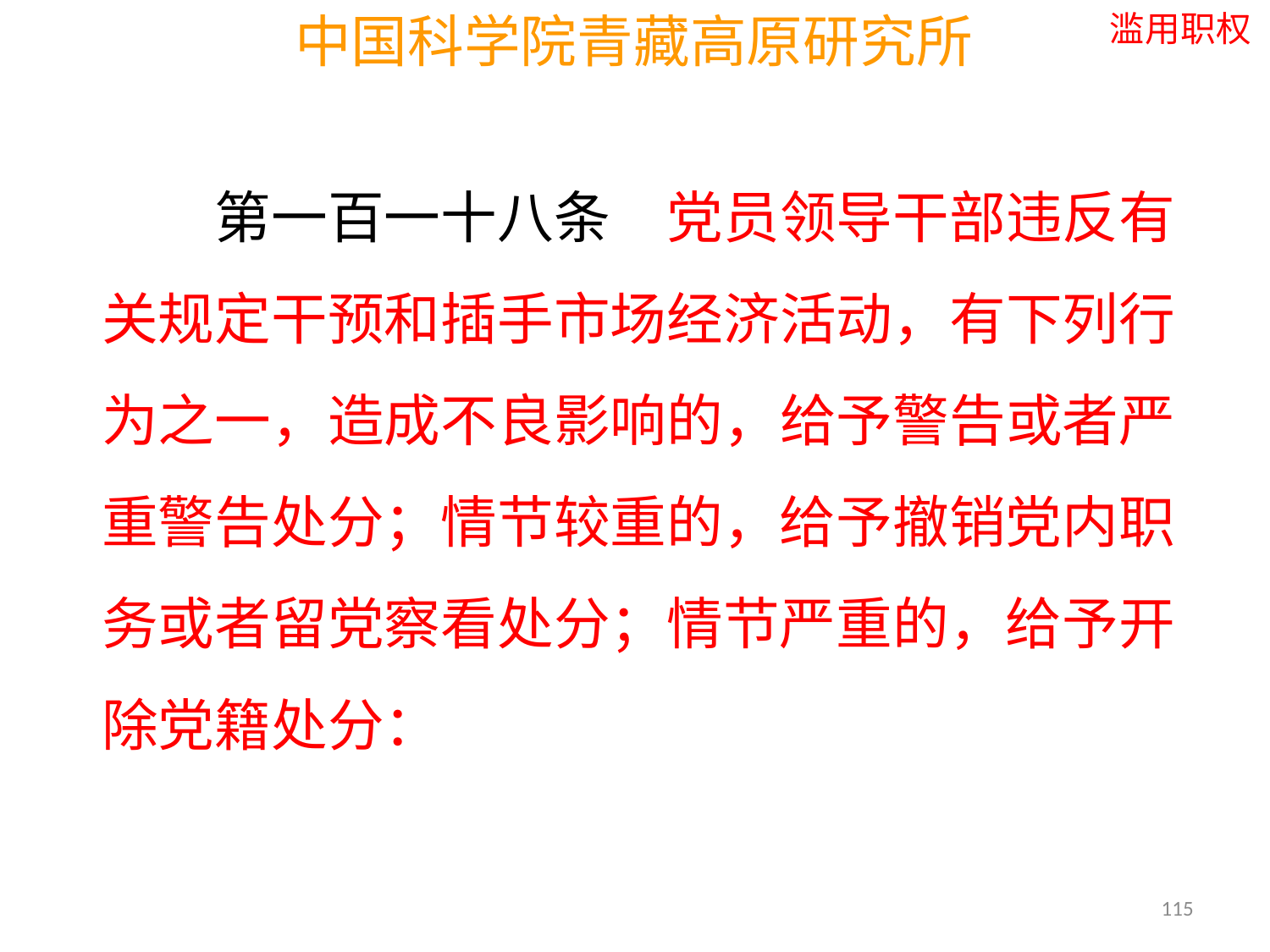

滥用职权
　　第一百一十八条　党员领导干部违反有关规定干预和插手市场经济活动，有下列行为之一，造成不良影响的，给予警告或者严重警告处分；情节较重的，给予撤销党内职务或者留党察看处分；情节严重的，给予开除党籍处分：
115